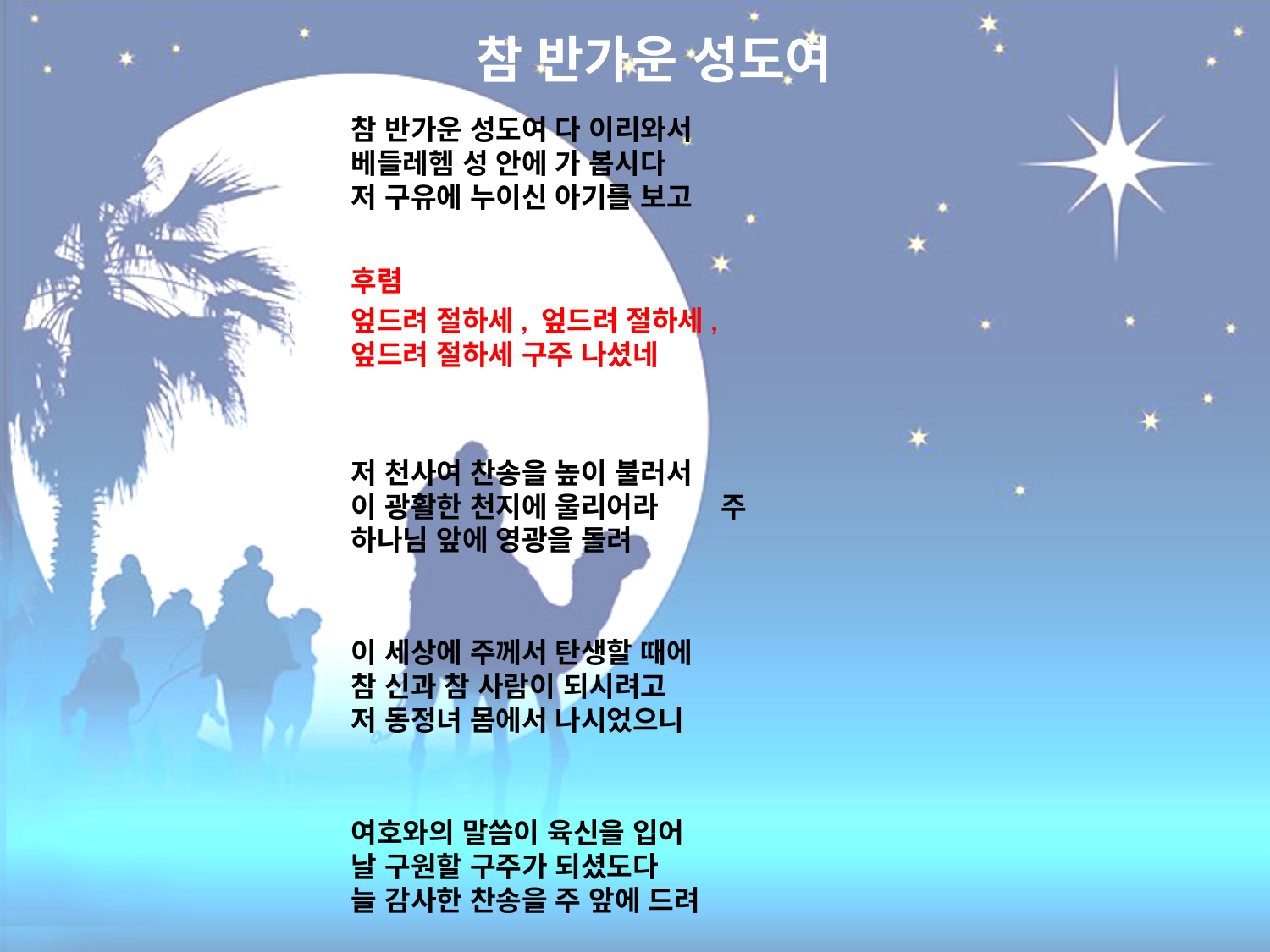

# 참 반가운 성도여
참 반가운 성도여 다 이리와서 베들레헴 성 안에 가 봅시다         저 구유에 누이신 아기를 보고

후렴
엎드려 절하세, 엎드려 절하세, 엎드려 절하세 구주 나셨네

저 천사여 찬송을 높이 불러서       이 광활한 천지에 울리어라        주 하나님 앞에 영광을 돌려

이 세상에 주께서 탄생할 때에     참 신과 참 사람이 되시려고         저 동정녀 몸에서 나시었으니

여호와의 말씀이 육신을 입어      날 구원할 구주가 되셨도다          늘 감사한 찬송을 주 앞에 드려